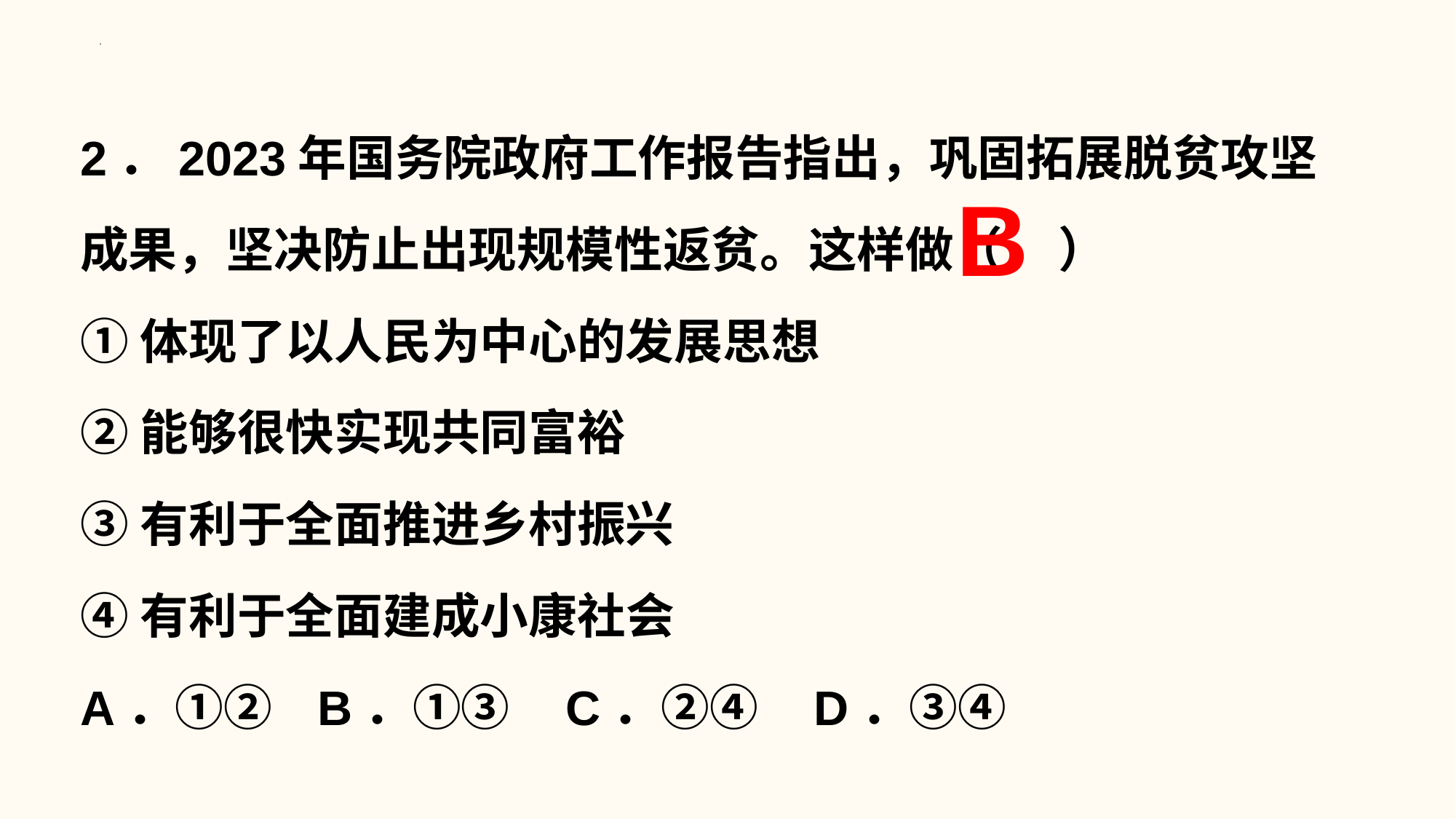

2．2023年国务院政府工作报告指出，巩固拓展脱贫攻坚成果，坚决防止出现规模性返贫。这样做（     ）
①体现了以人民为中心的发展思想
②能够很快实现共同富裕
③有利于全面推进乡村振兴
④有利于全面建成小康社会
A．①②   B．①③    C．②④    D．③④
B